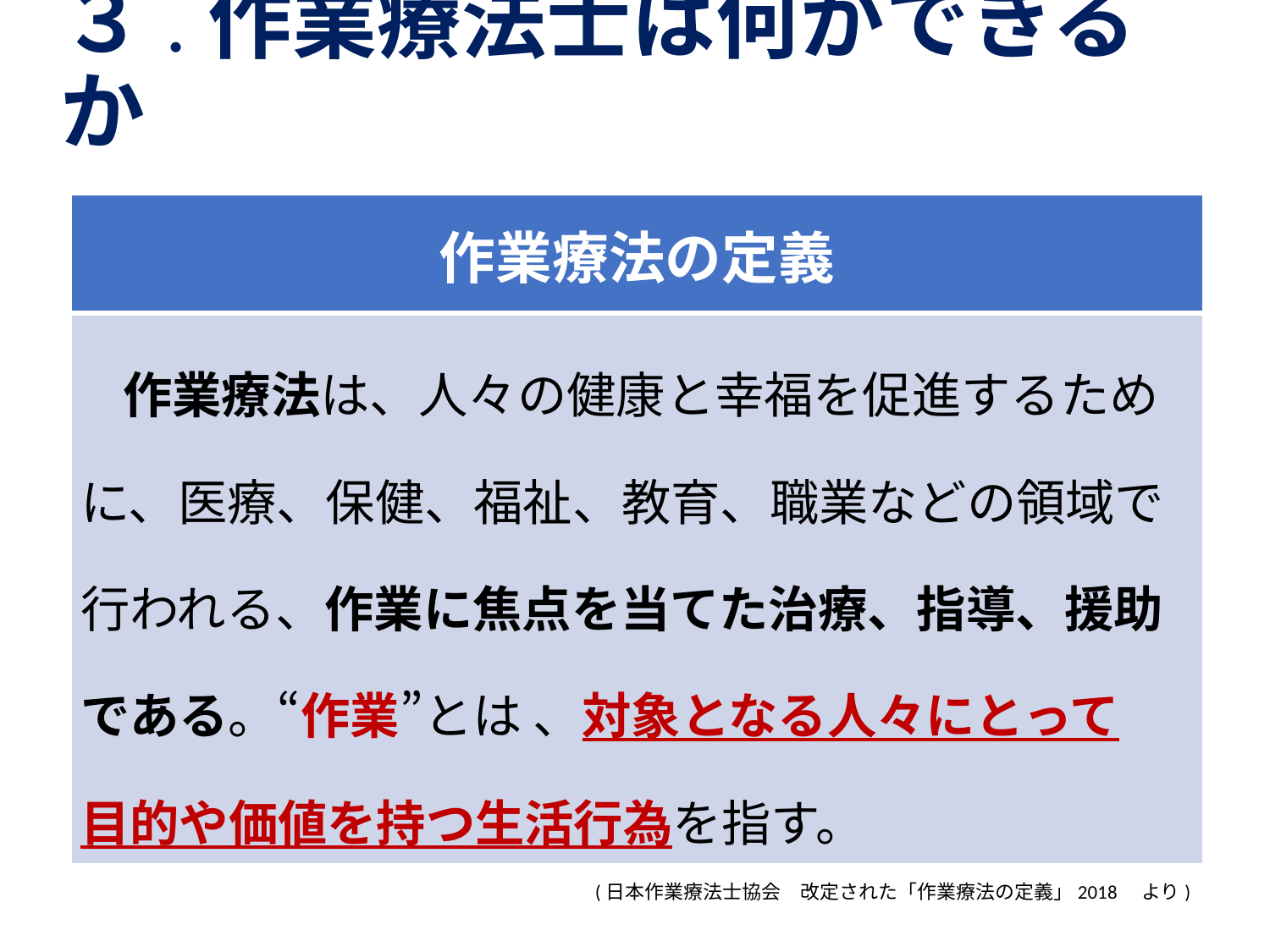

# ３.作業療法士は何ができるか
| 作業療法の定義 |
| --- |
| 作業療法は、人々の健康と幸福を促進するために、医療、保健、福祉、教育、職業などの領域で行われる、作業に焦点を当てた治療、指導、援助である。“作業”とは 、対象となる人々にとって 目的や価値を持つ生活行為を指す。 |
(日本作業療法士協会　改定された「作業療法の定義」2018　より)